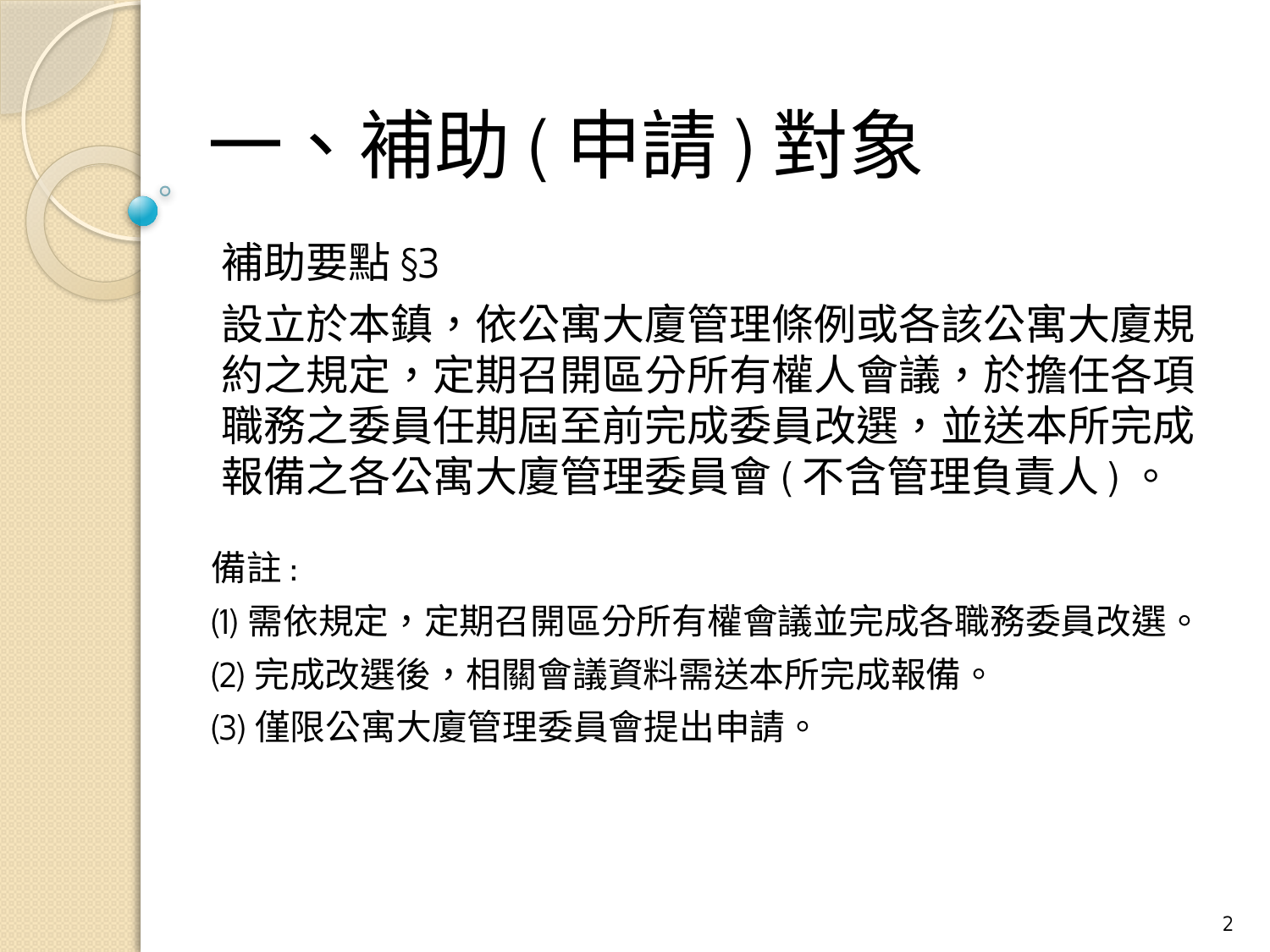

# 一、補助(申請)對象
補助要點§3
設立於本鎮，依公寓大廈管理條例或各該公寓大廈規約之規定，定期召開區分所有權人會議，於擔任各項職務之委員任期屆至前完成委員改選，並送本所完成報備之各公寓大廈管理委員會(不含管理負責人)。
備註:
(1)需依規定，定期召開區分所有權會議並完成各職務委員改選。
(2)完成改選後，相關會議資料需送本所完成報備。
(3)僅限公寓大廈管理委員會提出申請。
2